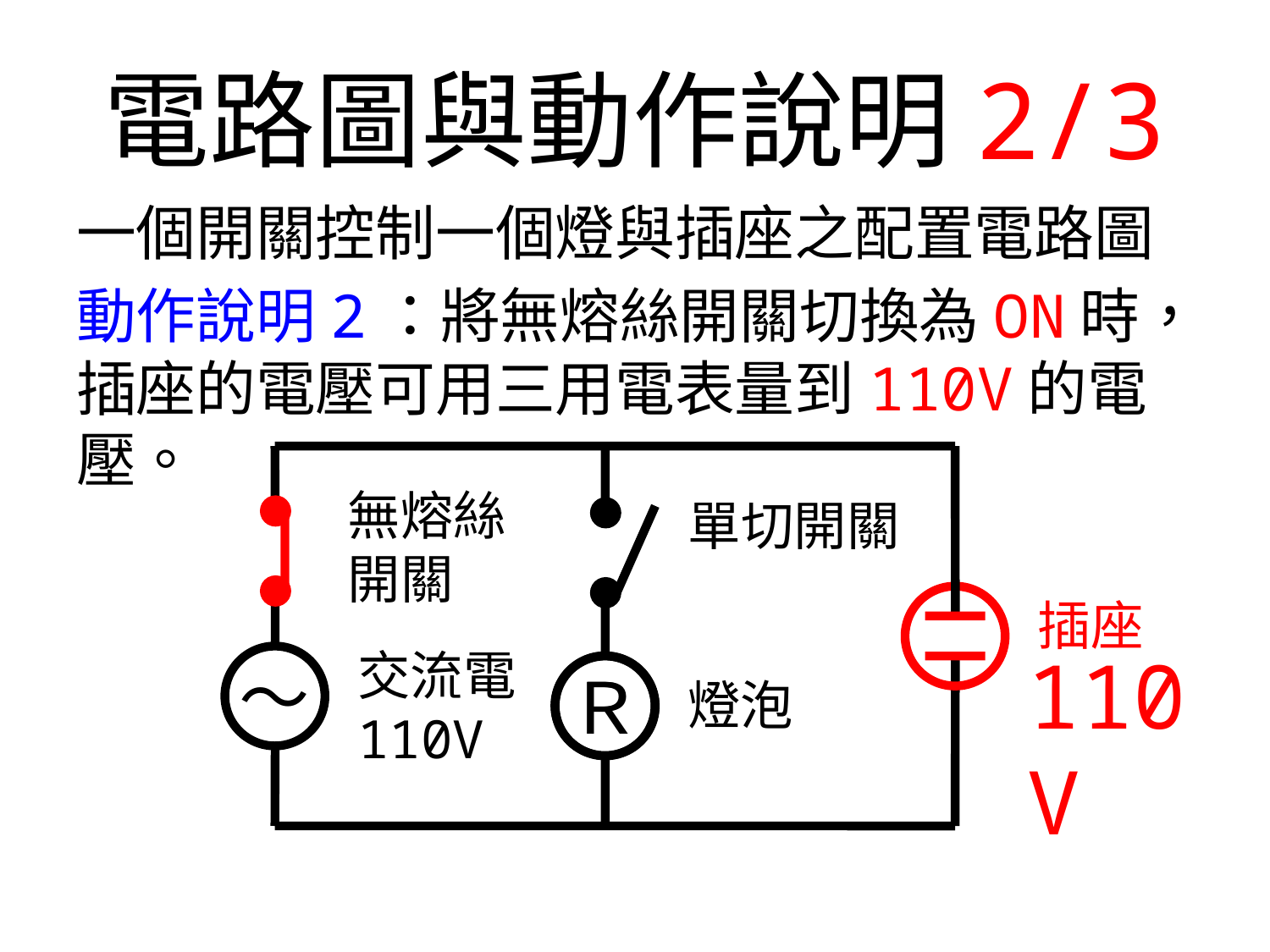

# 電路圖與動作說明2/3
一個開關控制一個燈與插座之配置電路圖
動作說明2：將無熔絲開關切換為ON時，插座的電壓可用三用電表量到110V的電壓。

無熔絲
開關
單切開關

插座

110V
交流電
110V
～
Ｒ
Ｒ

燈泡